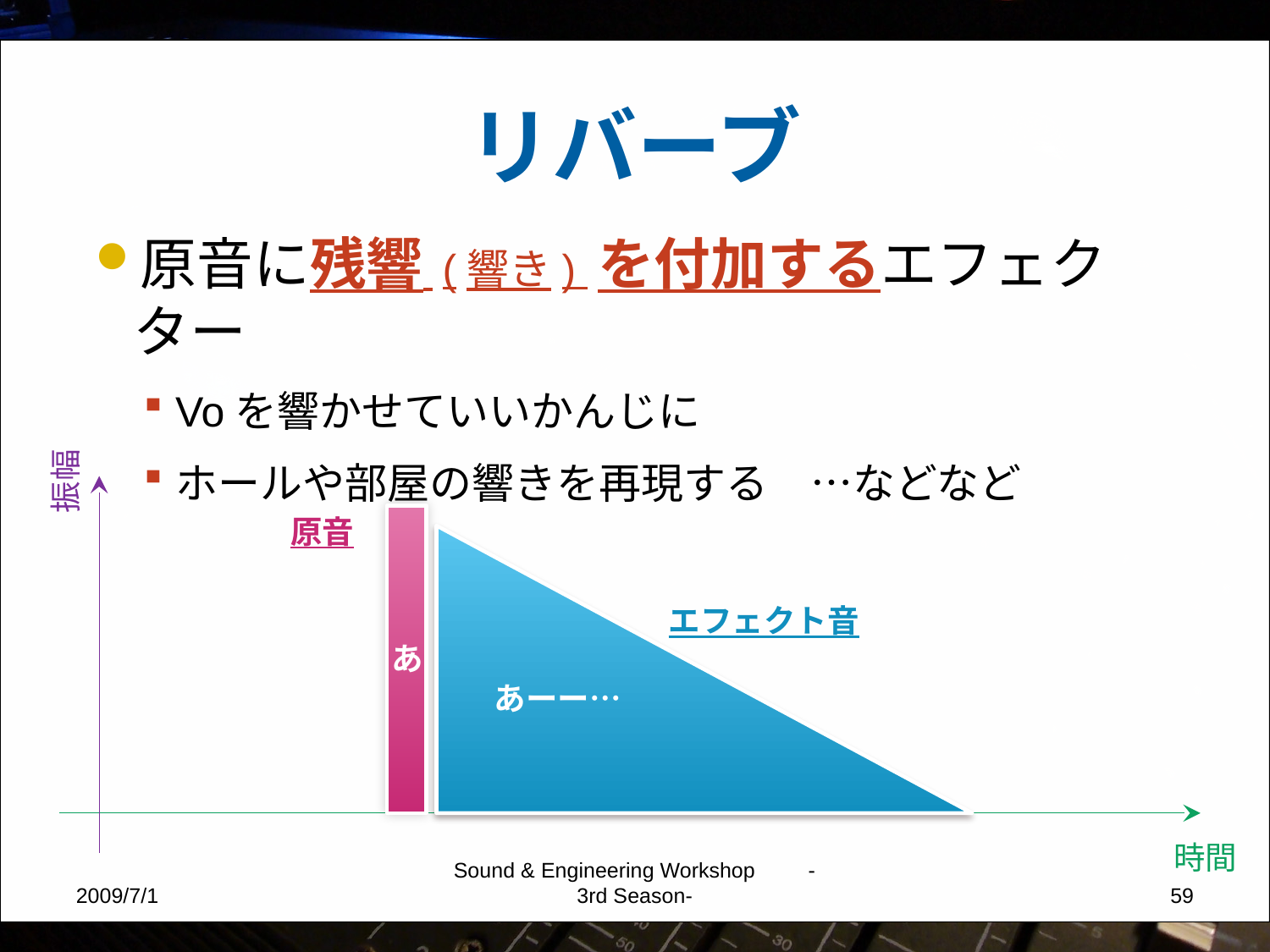

# リバーブ
原音に残響 (響き) を付加するエフェクター
Voを響かせていいかんじに
ホールや部屋の響きを再現する	…などなど
振幅
原音

エフェクト音
あ
あーー…
時間
2009/7/1
Sound & Engineering Workshop         -3rd Season-
59